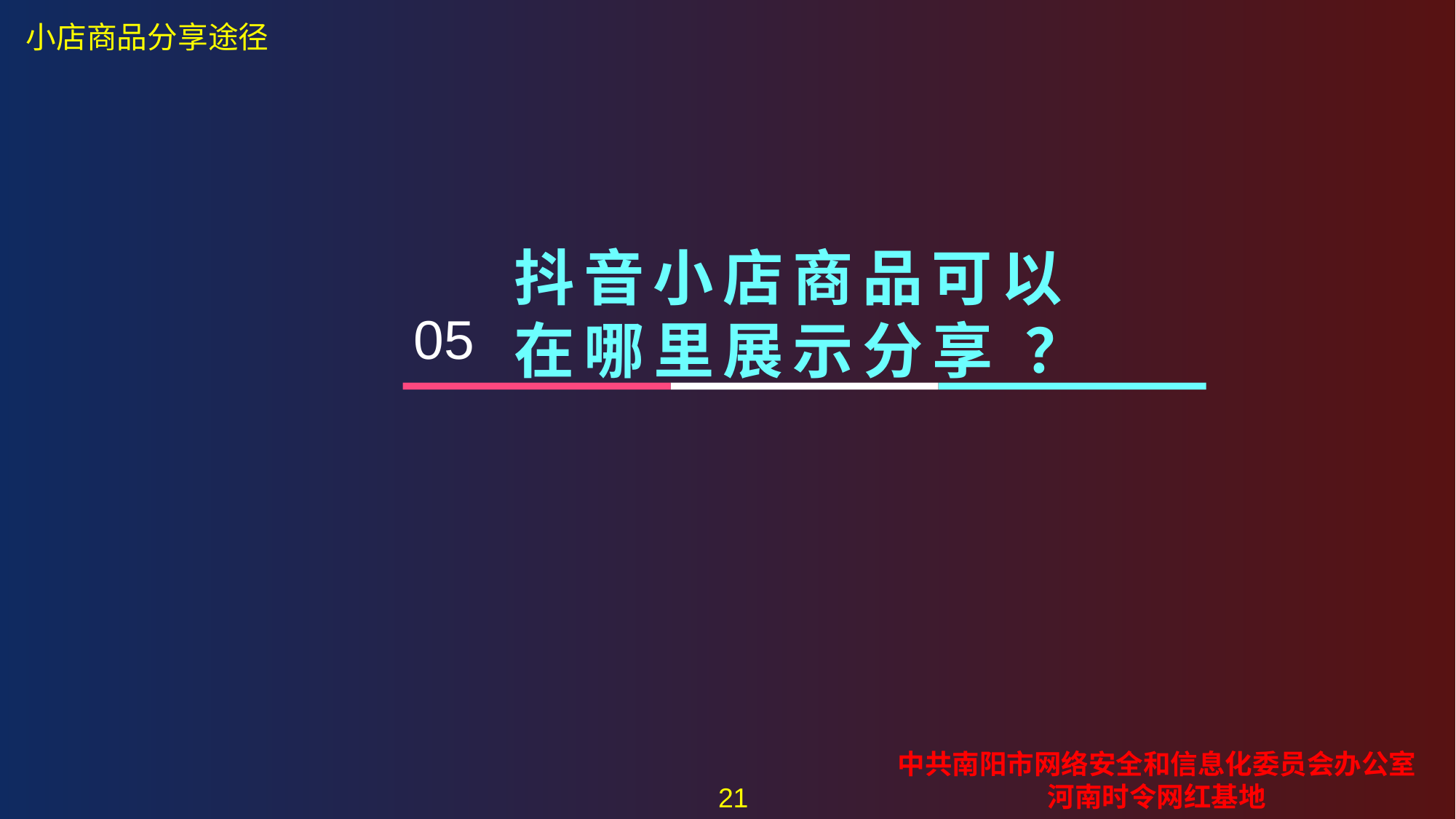

小店商品分享途径
抖音小店商品可以
在哪里展示分享 ？
05

中共南阳市网络安全和信息化委员会办公室
河南时令网红基地
21